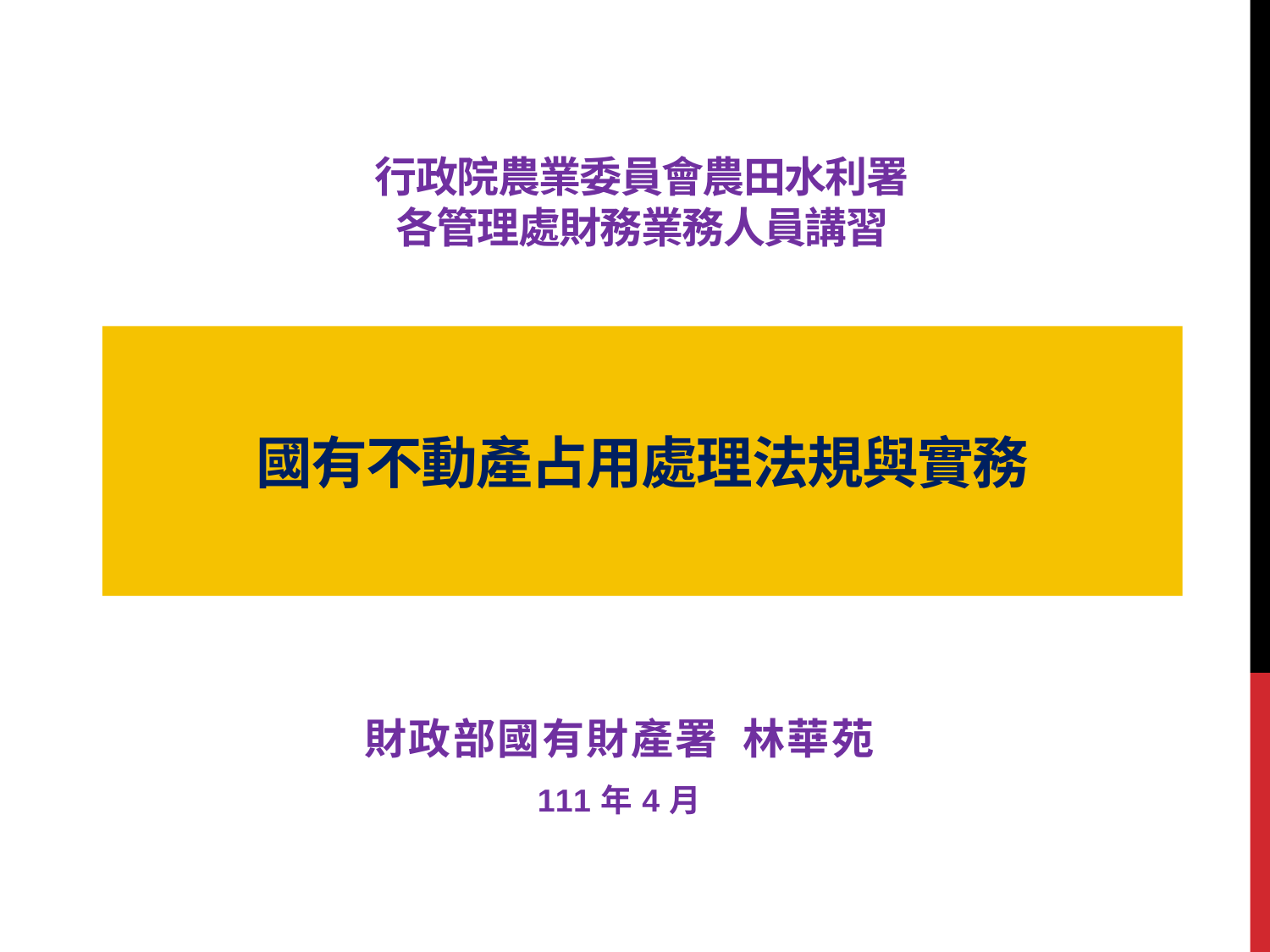

行政院農業委員會農田水利署
各管理處財務業務人員講習
國有不動產占用處理法規與實務
財政部國有財產署  林華苑
111年4月